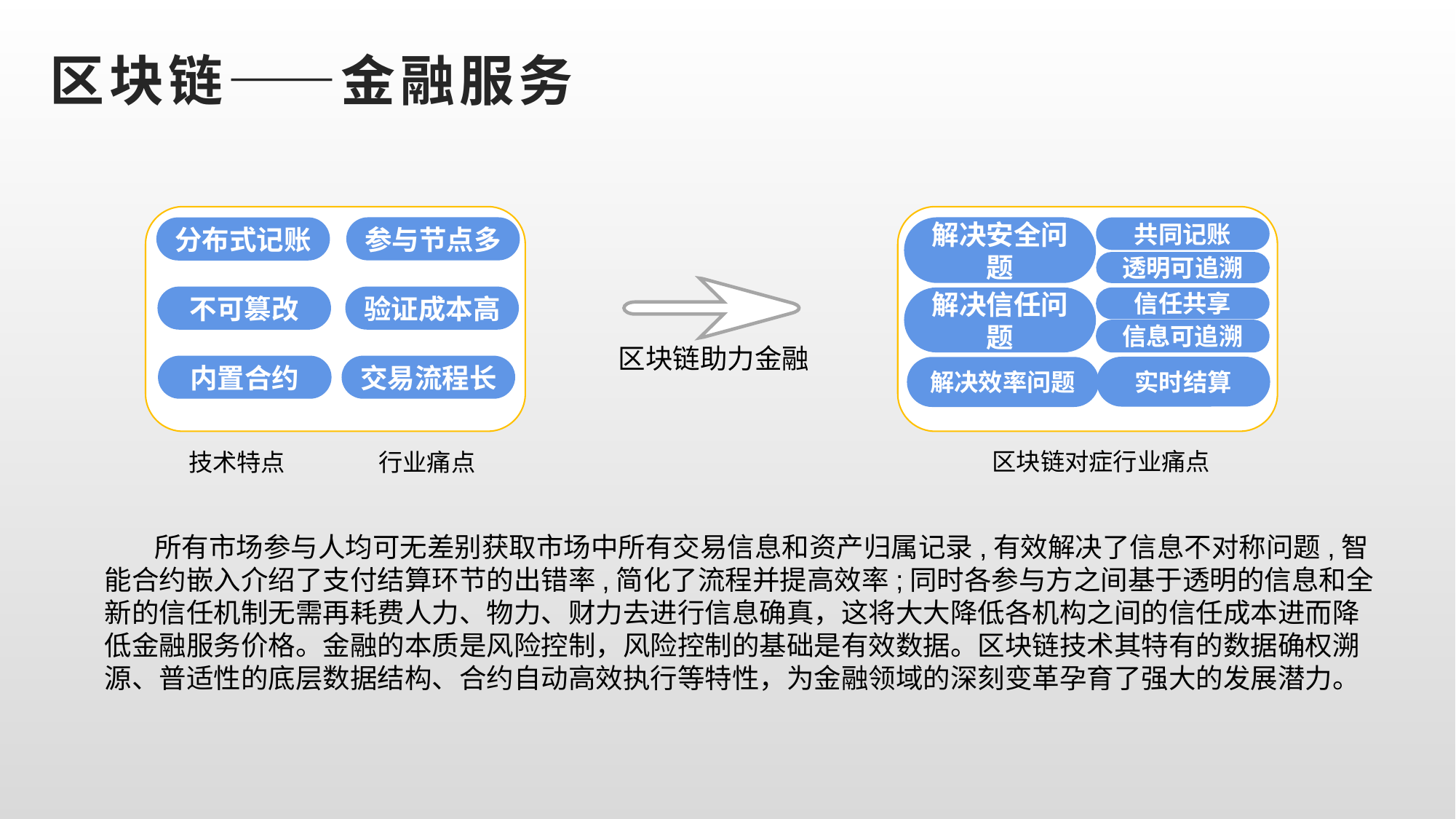

区块链——金融服务

参与节点多
解决安全问题
分布式记账
共同记账
透明可追溯

不可篡改
验证成本高
解决信任问题
信任共享
信息可追溯
区块链助力金融
内置合约
交易流程长
实时结算
解决效率问题
区块链对症行业痛点
技术特点
行业痛点
       所有市场参与人均可无差别获取市场中所有交易信息和资产归属记录,有效解决了信息不对称问题,智能合约嵌入介绍了支付结算环节的出错率,简化了流程并提高效率;同时各参与方之间基于透明的信息和全新的信任机制无需再耗费人力、物力、财力去进行信息确真，这将大大降低各机构之间的信任成本进而降低金融服务价格。金融的本质是风险控制，风险控制的基础是有效数据。区块链技术其特有的数据确权溯源、普适性的底层数据结构、合约自动高效执行等特性，为金融领域的深刻变革孕育了强大的发展潜力。